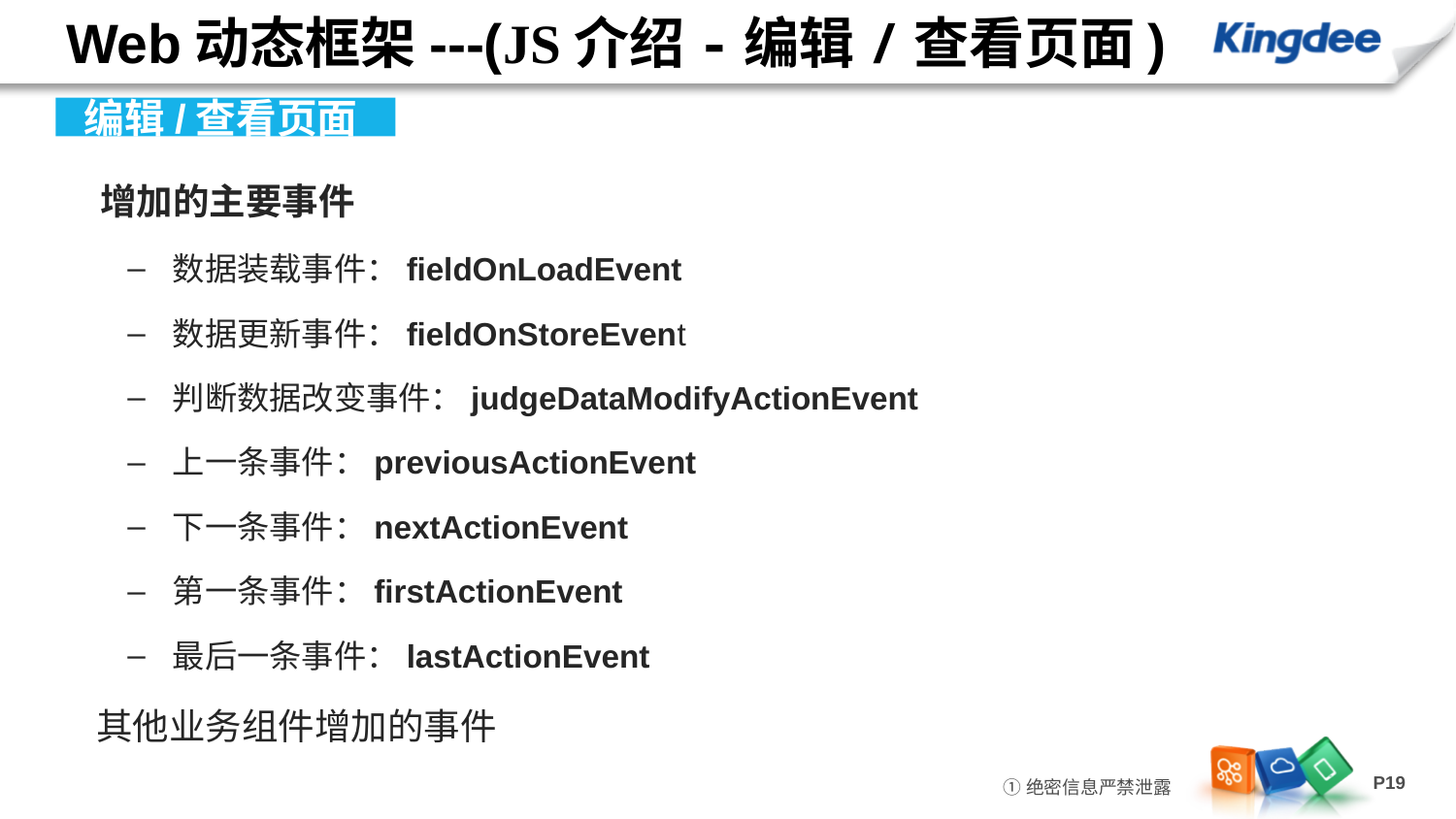

# Web动态框架---(JS介绍-编辑/查看页面)
编辑/查看页面
    增加的主要事件
数据装载事件：fieldOnLoadEvent
数据更新事件：fieldOnStoreEvent
判断数据改变事件：judgeDataModifyActionEvent
上一条事件：previousActionEvent
下一条事件：nextActionEvent
第一条事件：firstActionEvent
最后一条事件：lastActionEvent
    其他业务组件增加的事件